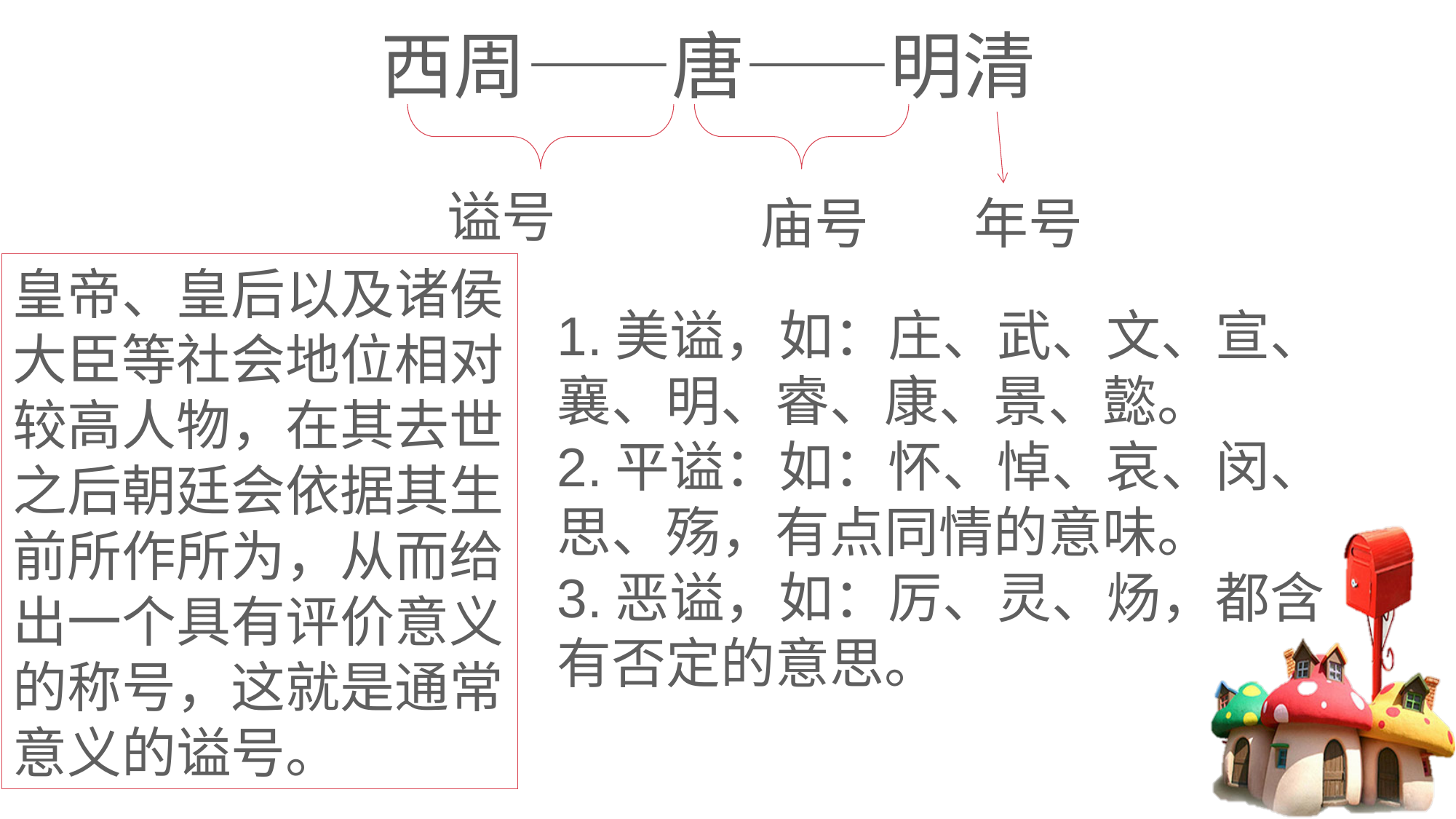

西周——唐——明清

谥号
庙号
年号
皇帝、皇后以及诸侯大臣等社会地位相对较高人物，在其去世之后朝廷会依据其生前所作所为，从而给出一个具有评价意义的称号，这就是通常意义的谥号。
1.美谥，如：庄、武、文、宣、襄、明、睿、康、景、懿。
2.平谥：如：怀、悼、哀、闵、思、殇，有点同情的意味。
3.恶谥，如：厉、灵、炀，都含有否定的意思。
23